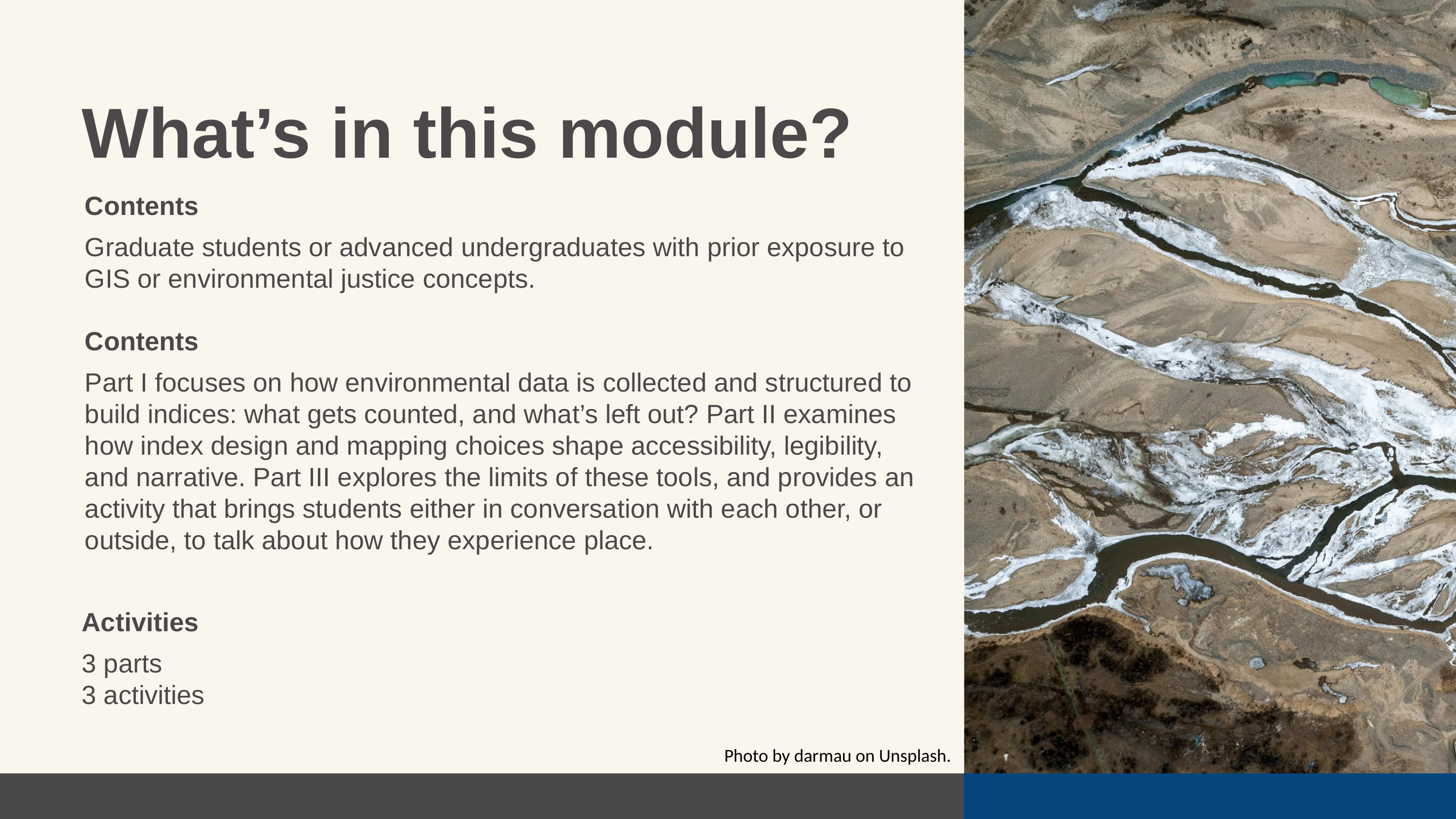

PHOTO BY ダモ リ ON UNSPLASH
What’s in this module?
Contents
Graduate students or advanced undergraduates with prior exposure to GIS or environmental justice concepts.
Contents
Part I focuses on how environmental data is collected and structured to build indices: what gets counted, and what’s left out? Part II examines how index design and mapping choices shape accessibility, legibility, and narrative. Part III explores the limits of these tools, and provides an activity that brings students either in conversation with each other, or outside, to talk about how they experience place.
Activities
3 parts
3 activities
Photo by darmau on Unsplash.